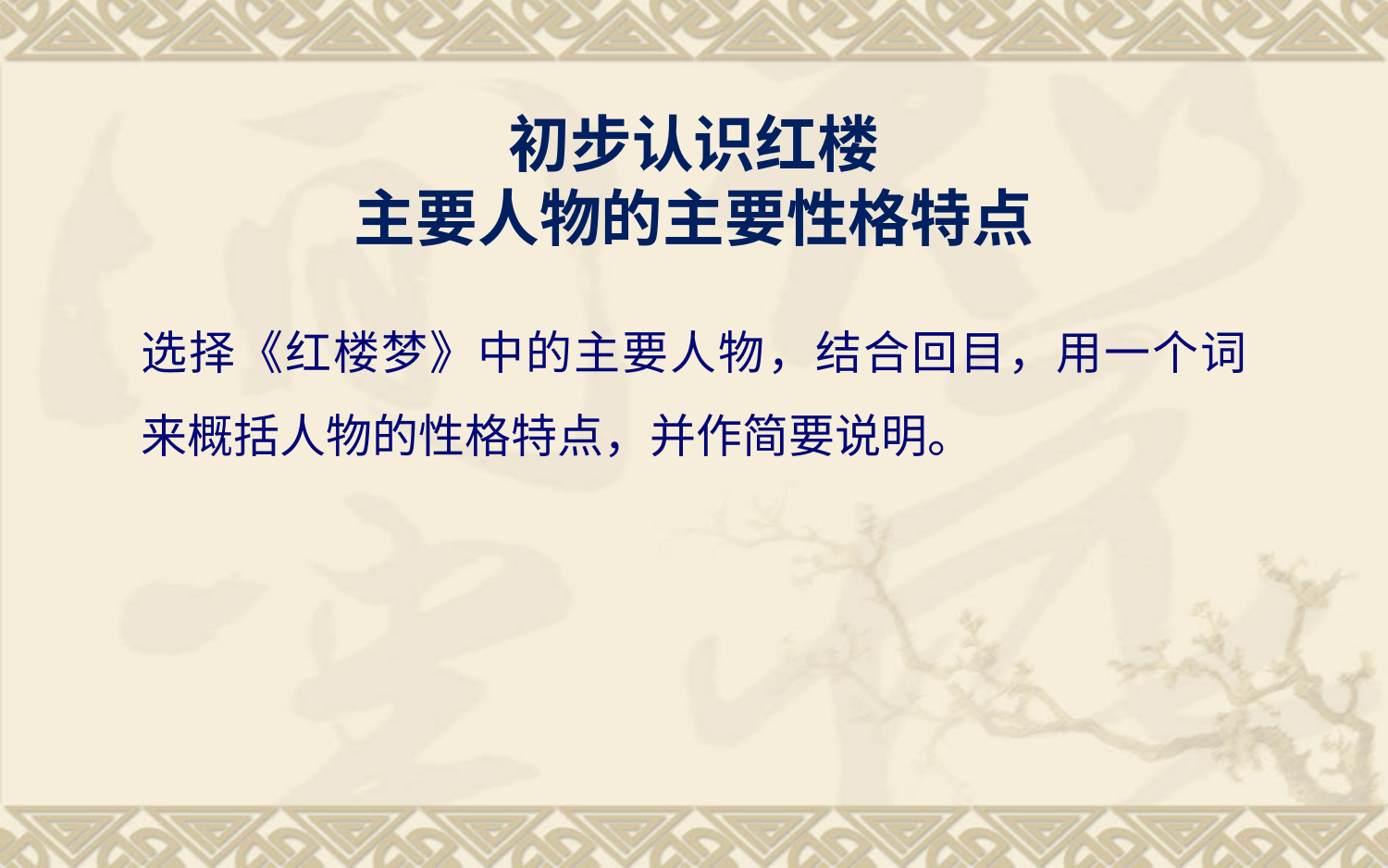

# 初步认识红楼 主要人物的主要性格特点
选择《红楼梦》中的主要人物，结合回目，用一个词来概括人物的性格特点，并作简要说明。